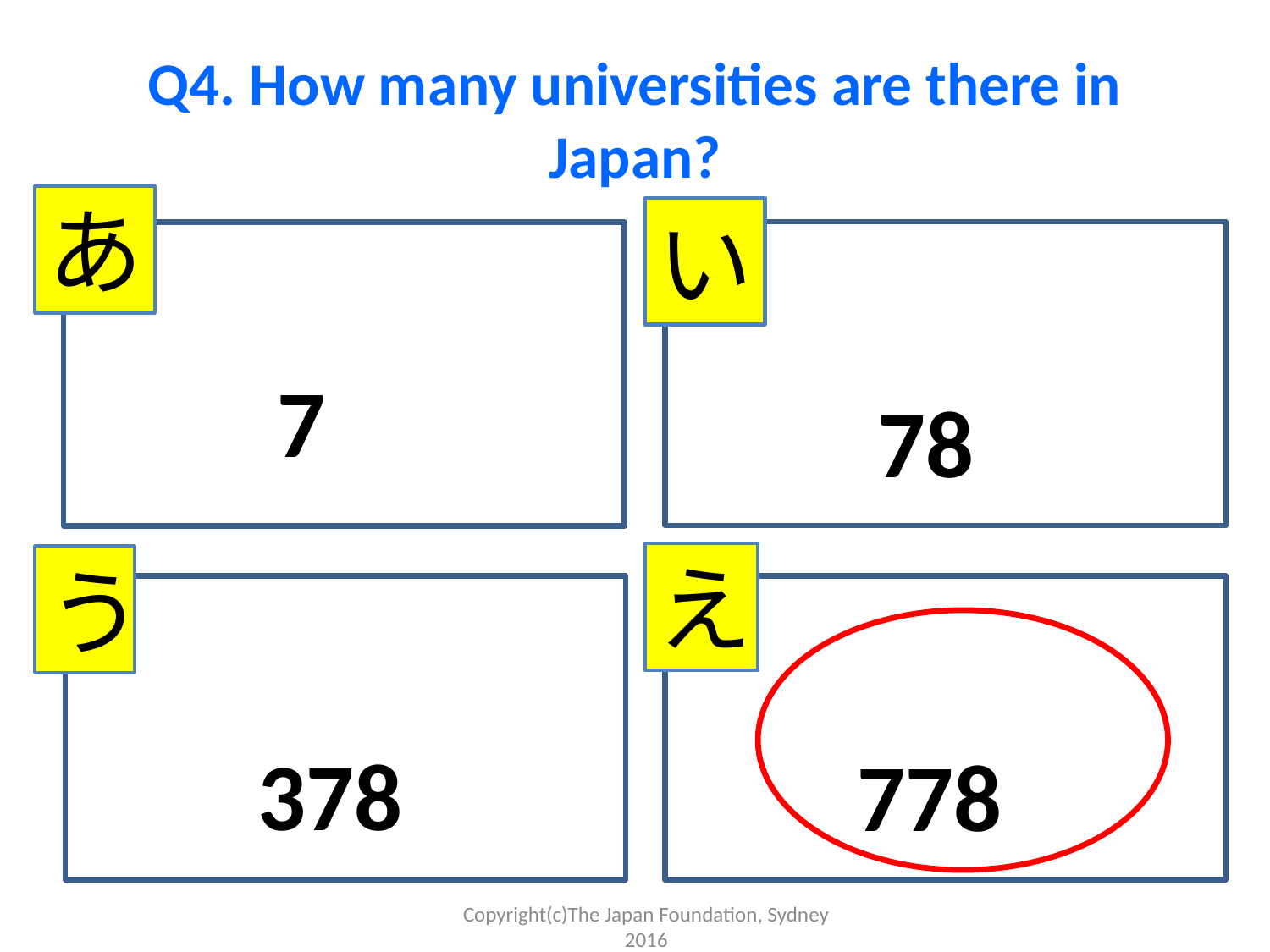

# Q4. How many universities are there in Japan?
あ
い

7
78
え
う

378
778
Copyright(c)The Japan Foundation, Sydney 2016